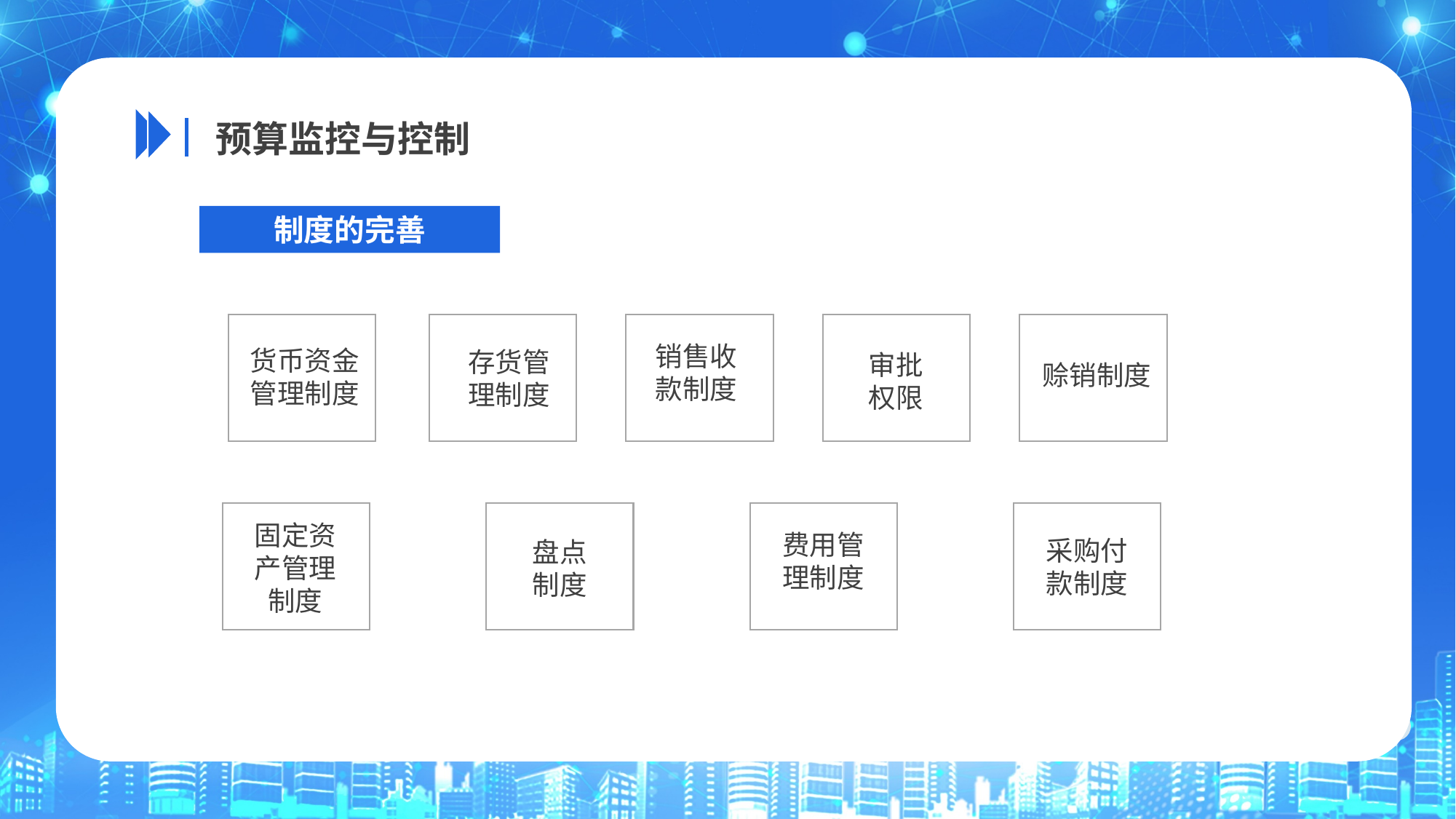

预算监控与控制
制度的完善

货币资金管理制度

存货管理制度

销售收款制度

审批权限

赊销制度

固定资产管理制度

盘点制度

费用管理制度

采购付款制度